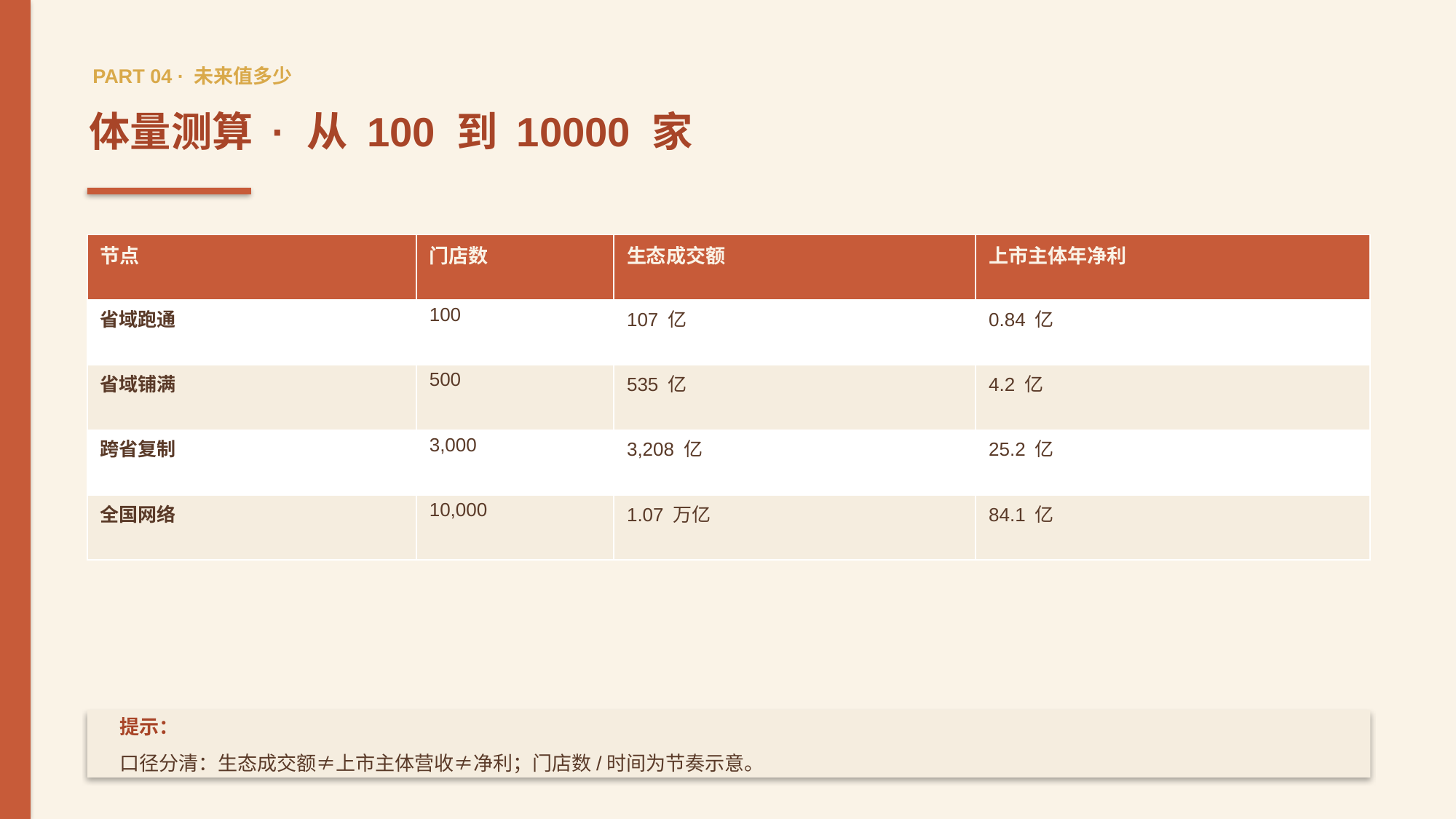

PART 04 · 未来值多少
体量测算 · 从 100 到 10000 家

| 节点 | 门店数 | 生态成交额 | 上市主体年净利 |
| --- | --- | --- | --- |
| 省域跑通 | 100 | 107 亿 | 0.84 亿 |
| 省域铺满 | 500 | 535 亿 | 4.2 亿 |
| 跨省复制 | 3,000 | 3,208 亿 | 25.2 亿 |
| 全国网络 | 10,000 | 1.07 万亿 | 84.1 亿 |

提示：
口径分清：生态成交额≠上市主体营收≠净利；门店数/时间为节奏示意。